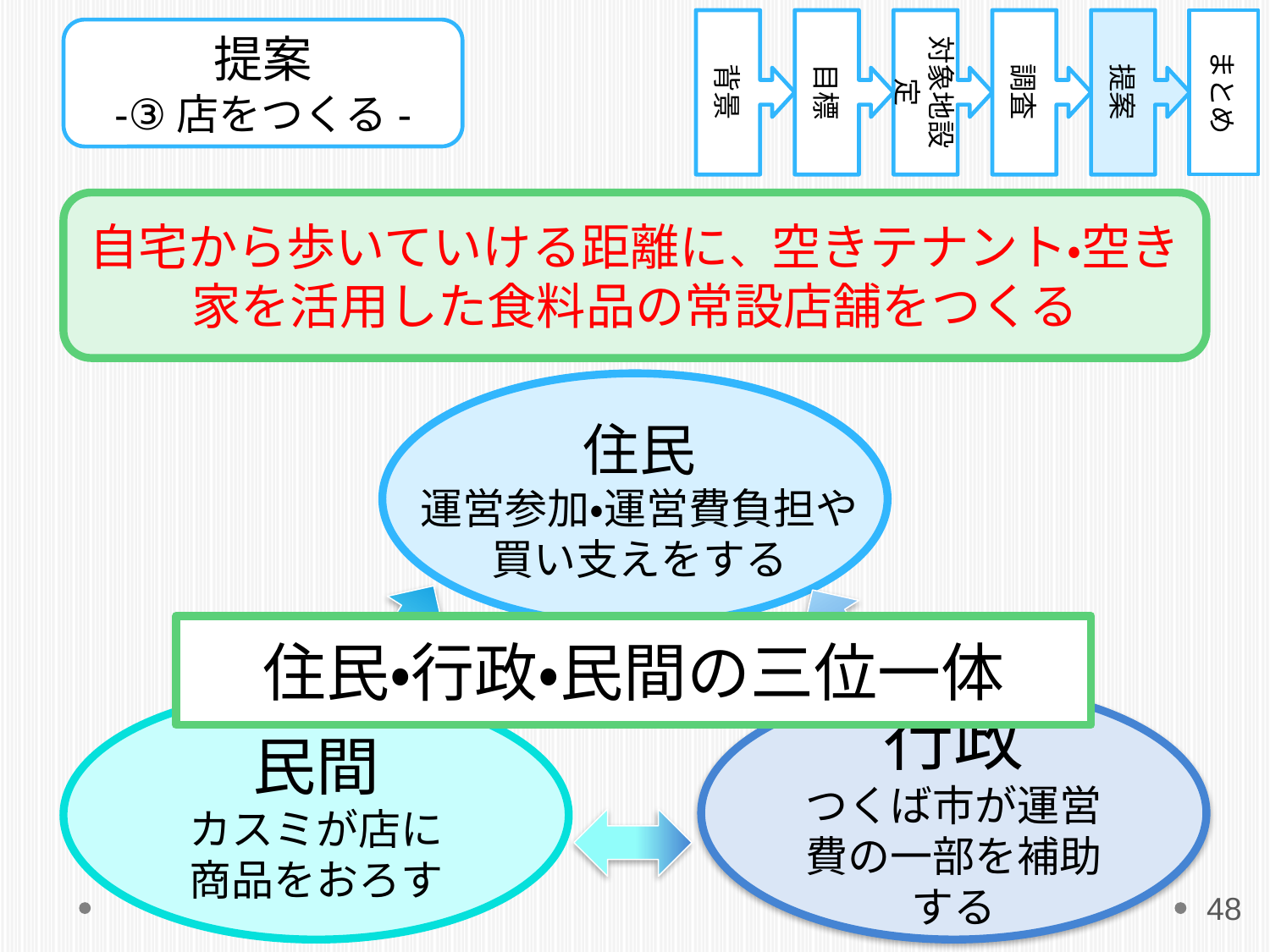

#
背景
目標
対象地設定
調査
提案
まとめ
提案
-③店をつくる-
自宅から歩いていける距離に、空きテナント・空き家を活用した食料品の常設店舗をつくる

行政
つくば市が運営費の一部を補助する
民間
カスミが店に
商品をおろす
住民
運営参加・運営費負担や
買い支えをする

住民・行政・民間の三位一体

48